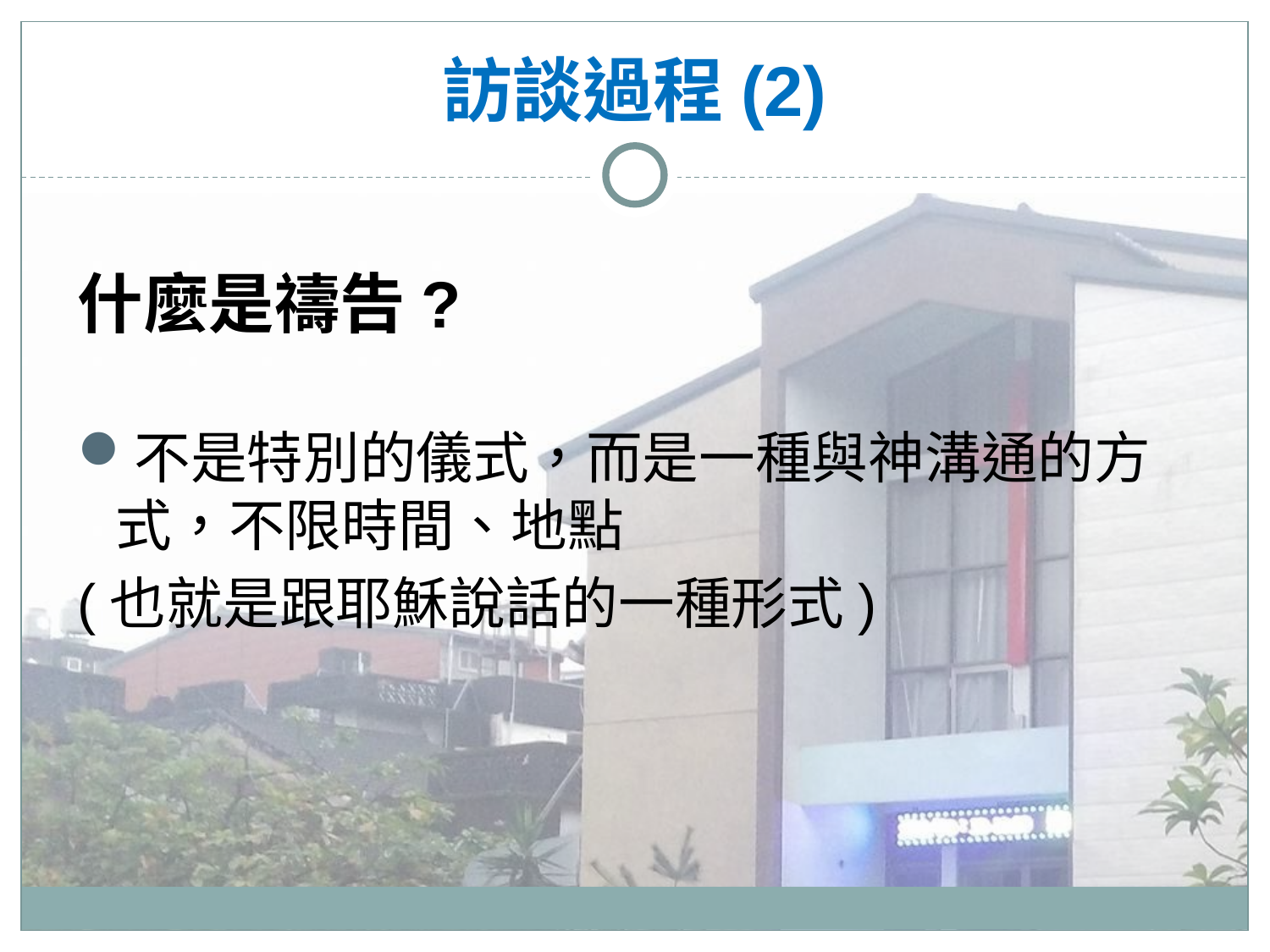

# 訪談過程(2)
什麼是禱告?

不是特別的儀式，而是一種與神溝通的方式，不限時間、地點
(也就是跟耶穌說話的一種形式)